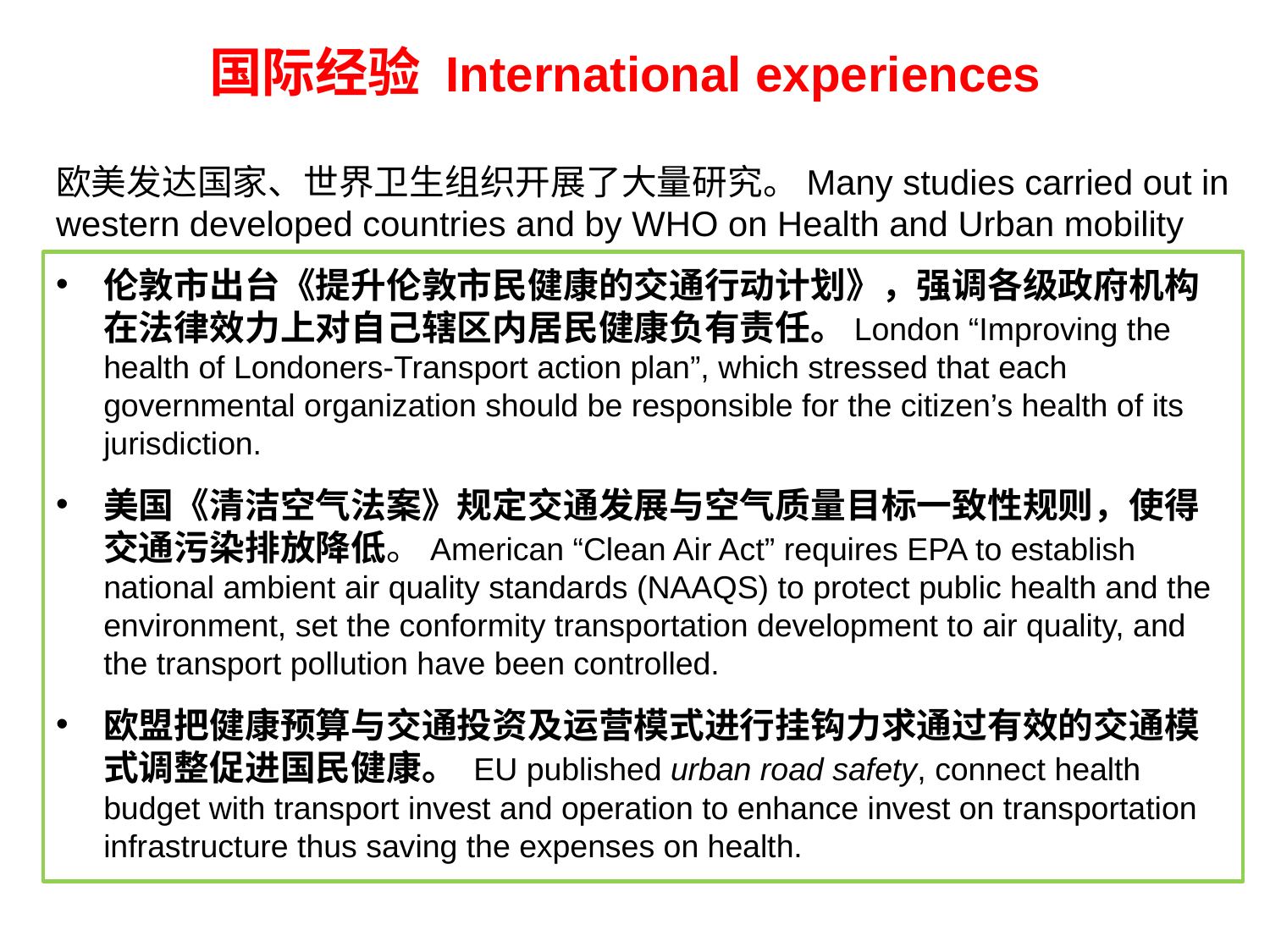

# 国际经验 International experiences

欧美发达国家、世界卫生组织开展了大量研究。Many studies carried out in western developed countries and by WHO on Health and Urban mobility

伦敦市出台《提升伦敦市民健康的交通行动计划》，强调各级政府机构在法律效力上对自己辖区内居民健康负有责任。London “Improving the health of Londoners-Transport action plan”, which stressed that each governmental organization should be responsible for the citizen’s health of its jurisdiction.
美国《清洁空气法案》规定交通发展与空气质量目标一致性规则，使得交通污染排放降低。American “Clean Air Act” requires EPA to establish national ambient air quality standards (NAAQS) to protect public health and the environment, set the conformity transportation development to air quality, and the transport pollution have been controlled.
欧盟把健康预算与交通投资及运营模式进行挂钩力求通过有效的交通模式调整促进国民健康。 EU published urban road safety, connect health budget with transport invest and operation to enhance invest on transportation infrastructure thus saving the expenses on health.